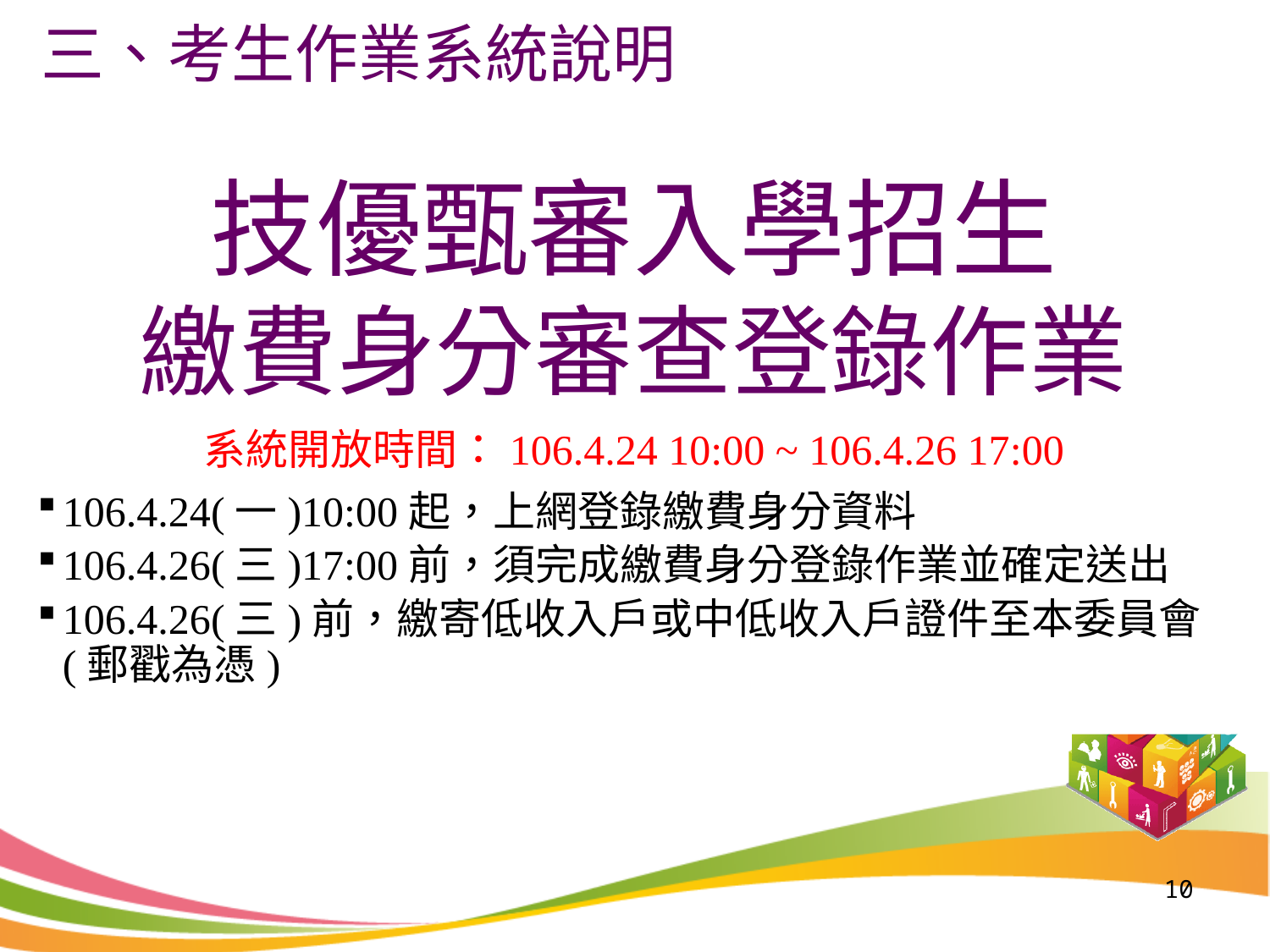

三

三、考生作業系統說明
技優甄審入學招生
繳費身分審查登錄作業
系統開放時間：106.4.24 10:00 ~ 106.4.26 17:00
106.4.24(一)10:00起，上網登錄繳費身分資料
106.4.26(三)17:00前，須完成繳費身分登錄作業並確定送出
106.4.26(三)前，繳寄低收入戶或中低收入戶證件至本委員會(郵戳為憑)

10